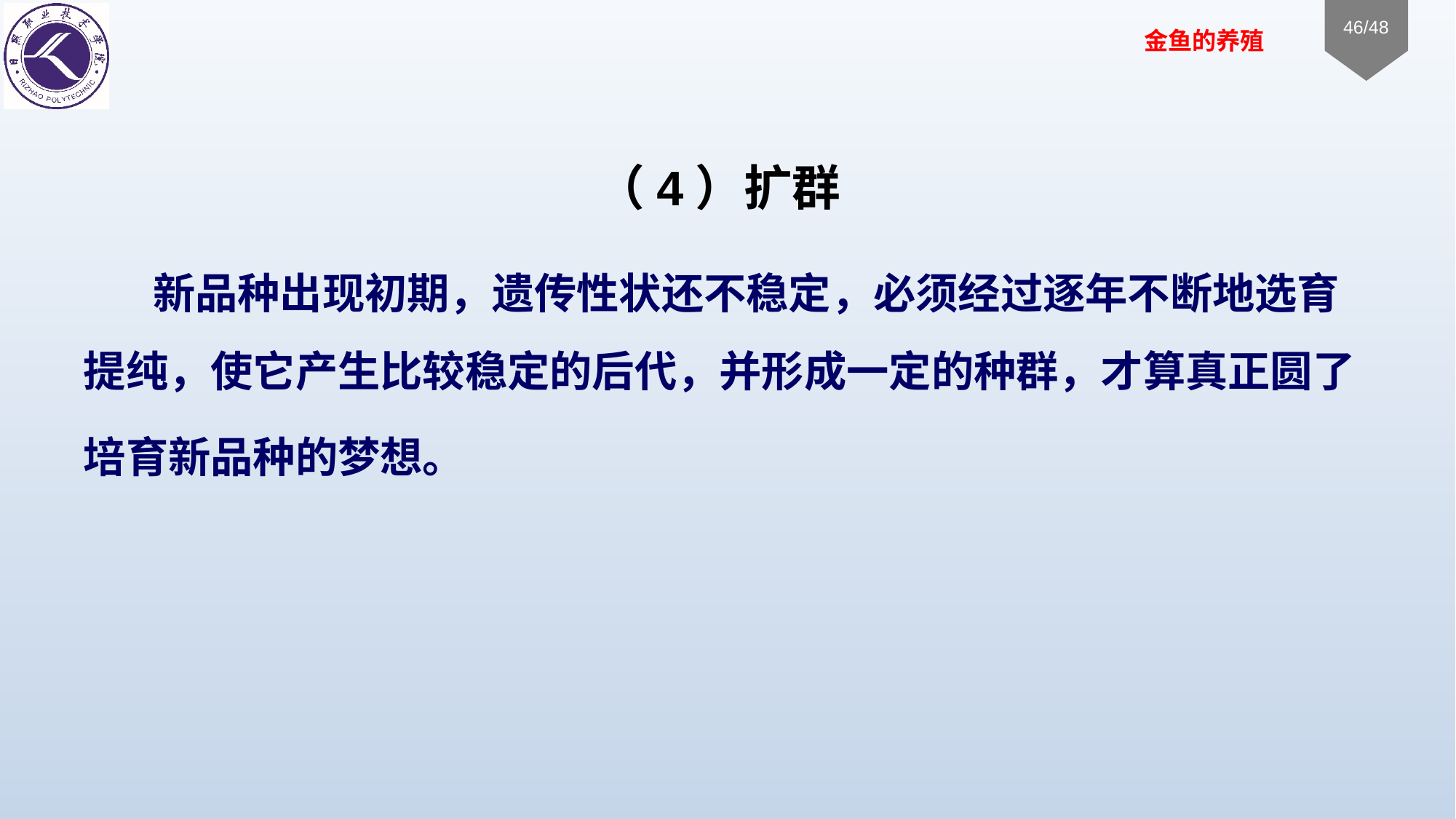

# （4）扩群
  新品种出现初期，遗传性状还不稳定，必须经过逐年不断地选育提纯，使它产生比较稳定的后代，并形成一定的种群，才算真正圆了培育新品种的梦想。